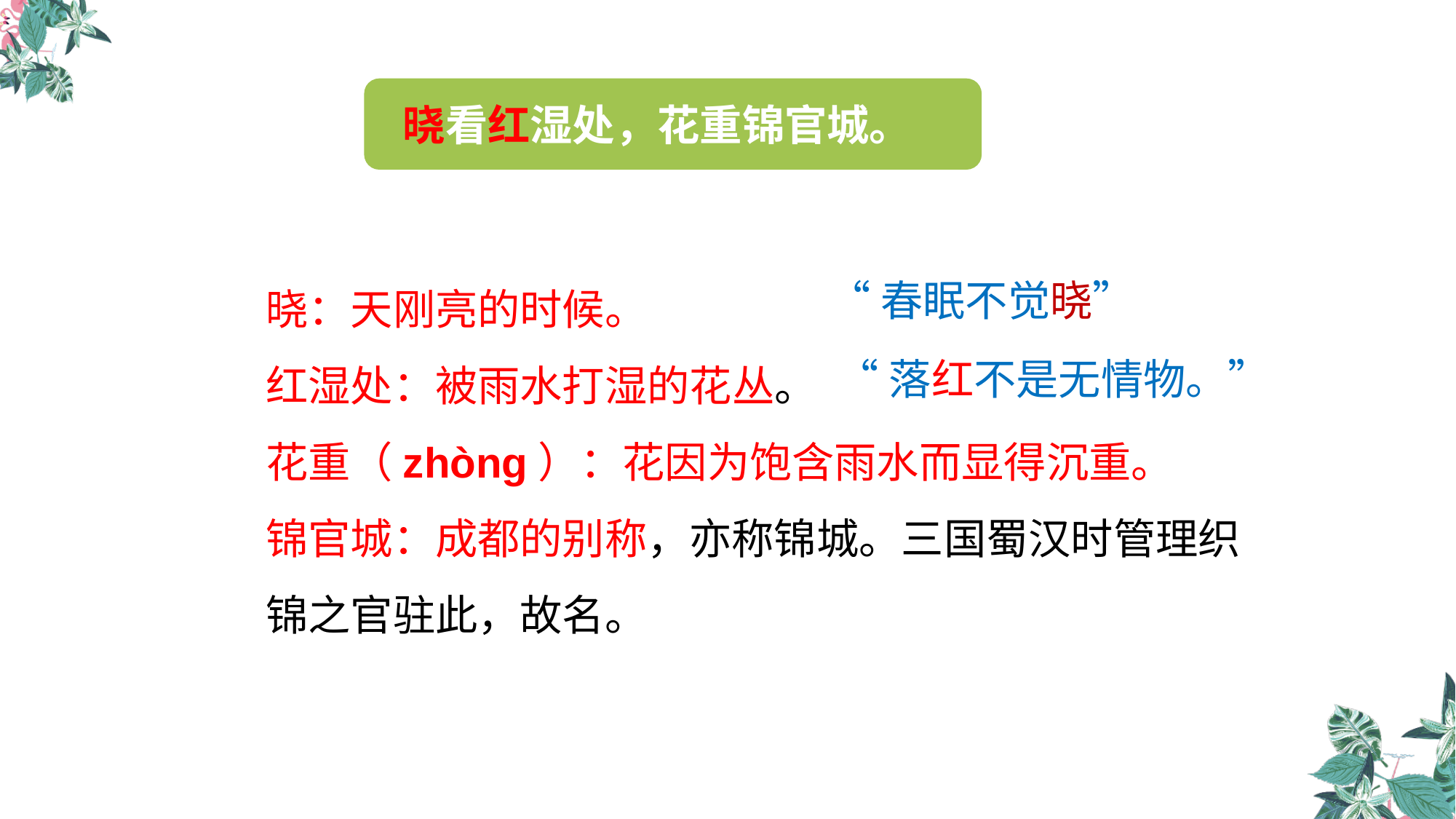

晓看红湿处，花重锦官城。
晓：天刚亮的时候。
红湿处：被雨水打湿的花丛。
花重（zhòng）：花因为饱含雨水而显得沉重。
锦官城：成都的别称，亦称锦城。三国蜀汉时管理织锦之官驻此，故名。
“春眠不觉晓”
“落红不是无情物。”